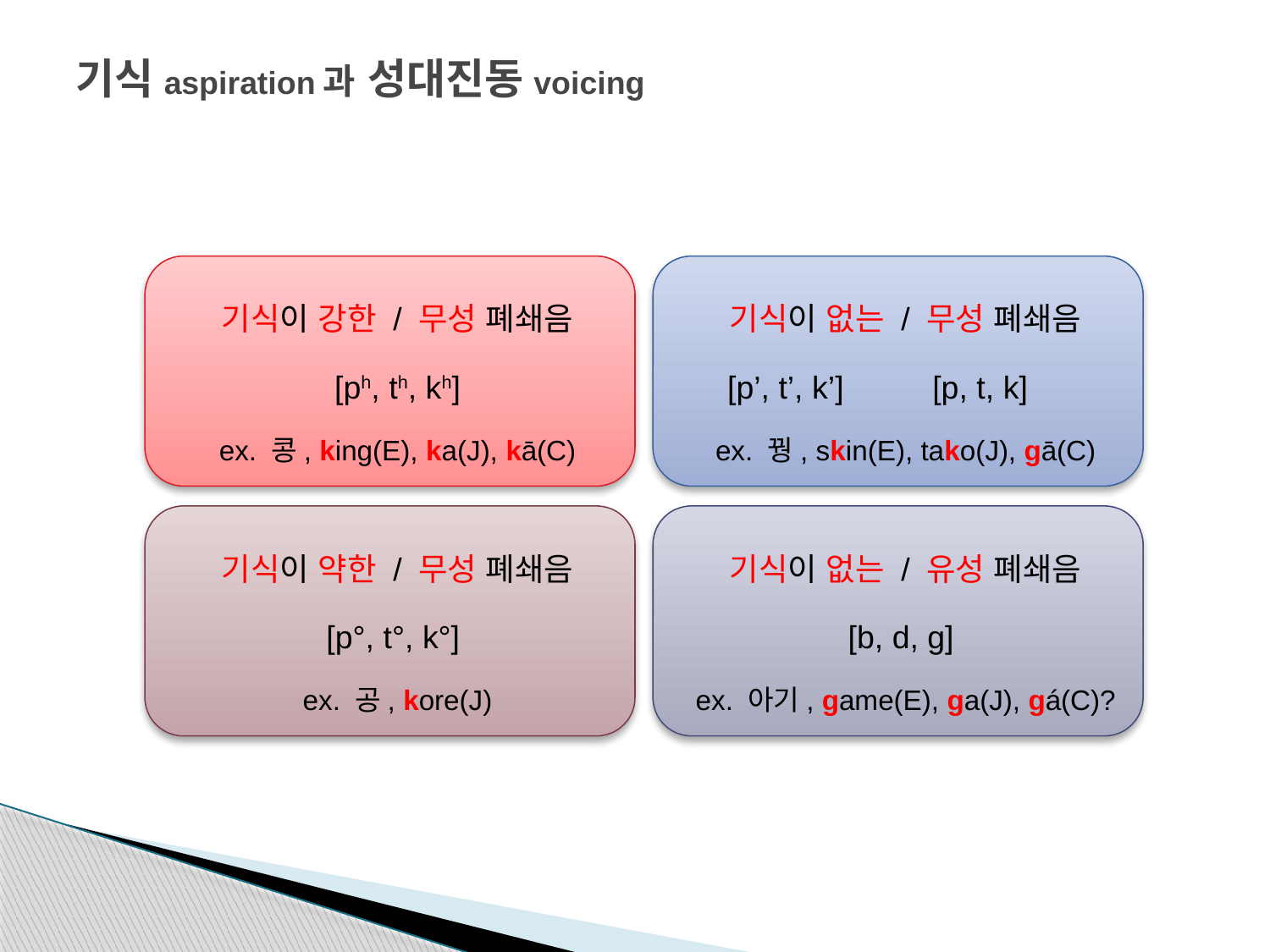

# 기식aspiration과 성대진동voicing
기식이 강한 / 무성 폐쇄음
[ph, th, kh]
ex. 콩, king(E), ka(J), kā(C)
기식이 없는 / 무성 폐쇄음
    [p’, t’, k’]          [p, t, k]
ex. 꿩, skin(E), tako(J), gā(C)
기식이 약한 / 무성 폐쇄음
[p°, t°, k°]
ex. 공, kore(J)
기식이 없는 / 유성 폐쇄음
[b, d, g]
ex. 아기, game(E), ga(J), gá(C)?